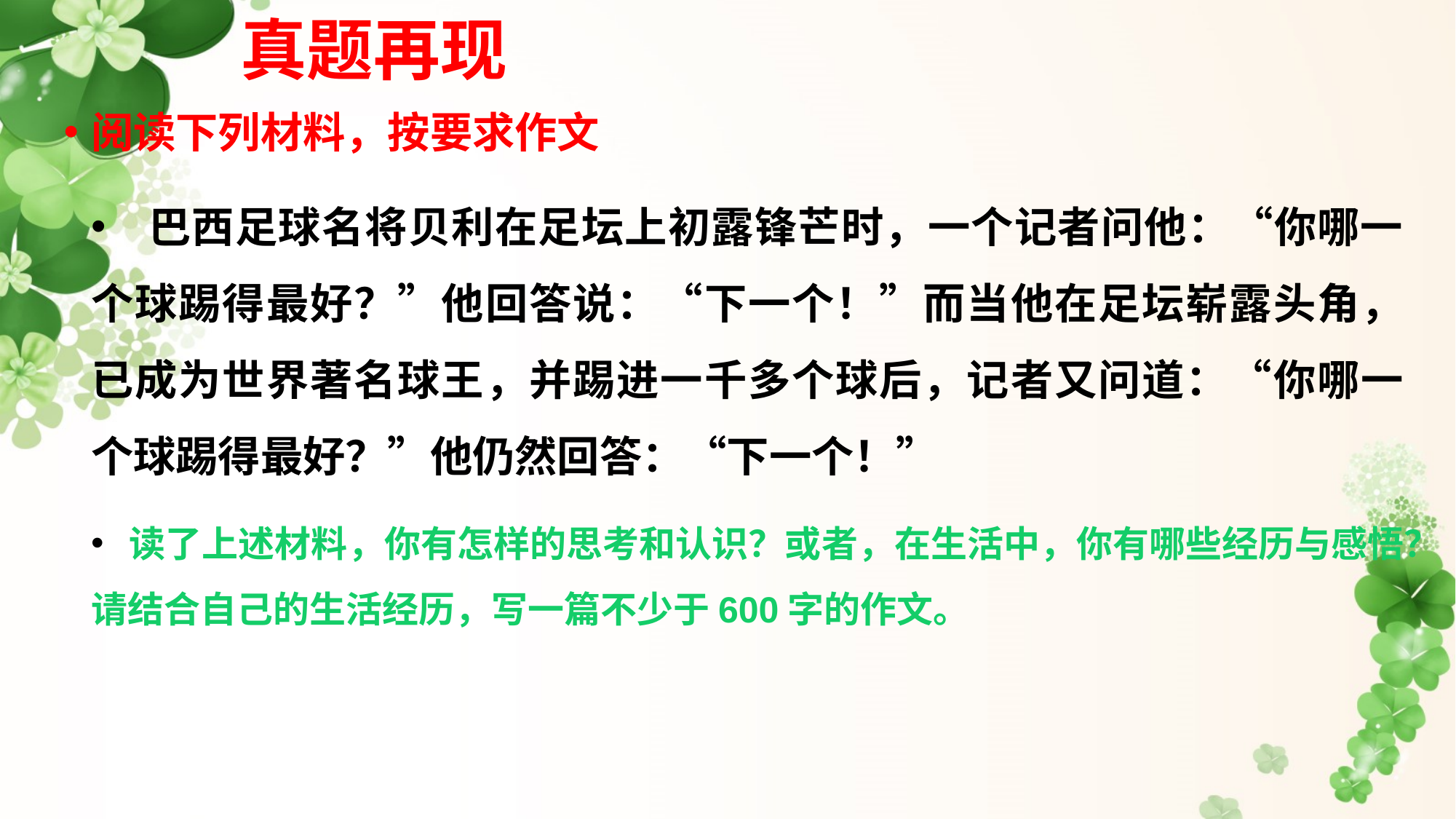

# 真题再现
阅读下列材料，按要求作文
   巴西足球名将贝利在足坛上初露锋芒时，一个记者问他：“你哪一个球踢得最好？”他回答说：“下一个！”而当他在足坛崭露头角，已成为世界著名球王，并踢进一千多个球后，记者又问道：“你哪一个球踢得最好？”他仍然回答：“下一个！”
  读了上述材料，你有怎样的思考和认识？或者，在生活中，你有哪些经历与感悟？请结合自己的生活经历，写一篇不少于600字的作文。